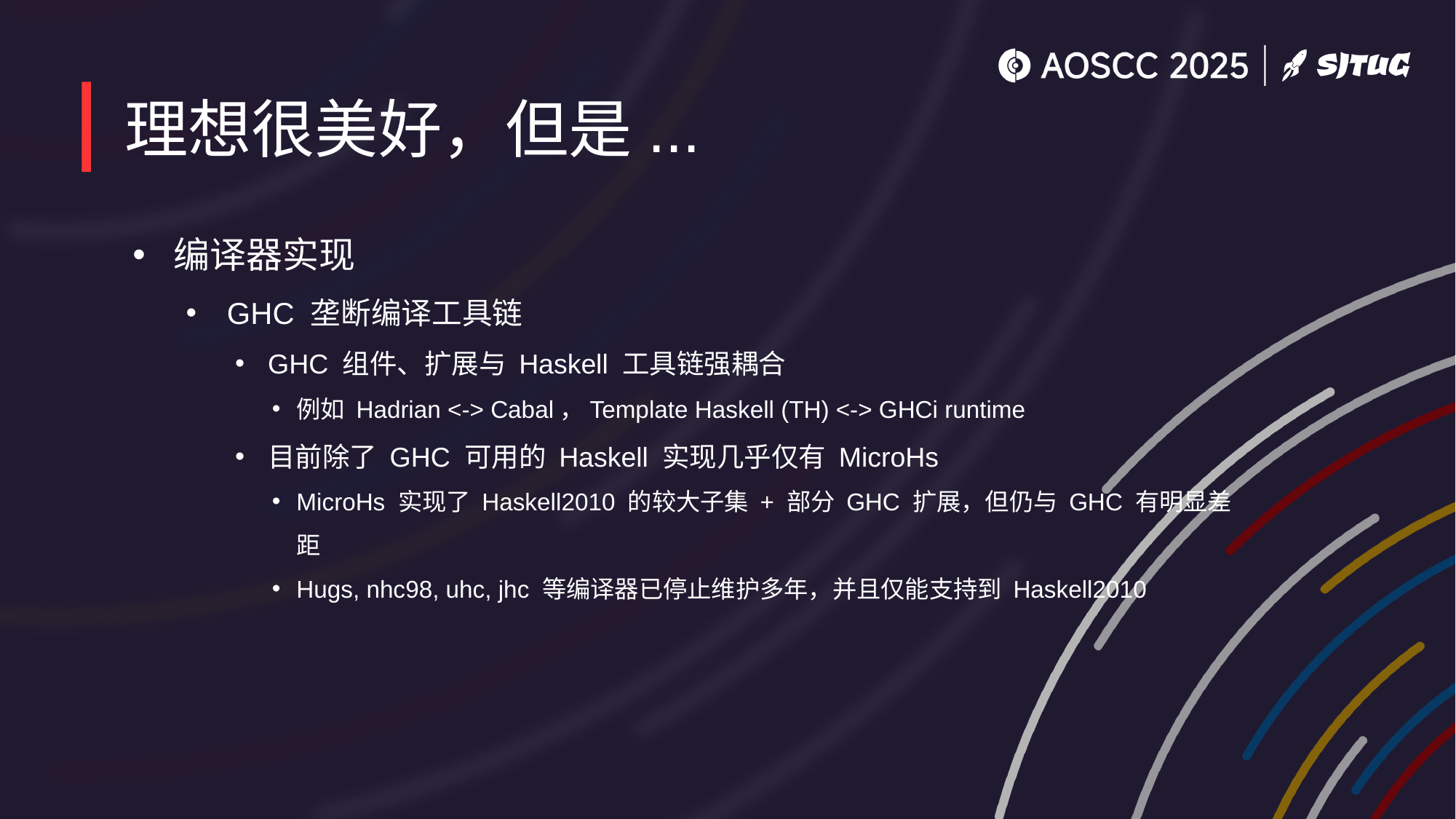

# 理想很美好，但是...
编译器实现
GHC 垄断编译工具链
GHC 组件、扩展与 Haskell 工具链强耦合
例如 Hadrian <-> Cabal，Template Haskell (TH) <-> GHCi runtime
目前除了 GHC 可用的 Haskell 实现几乎仅有 MicroHs
MicroHs 实现了 Haskell2010 的较大子集 + 部分 GHC 扩展，但仍与 GHC 有明显差距
Hugs, nhc98, uhc, jhc 等编译器已停止维护多年，并且仅能支持到 Haskell2010